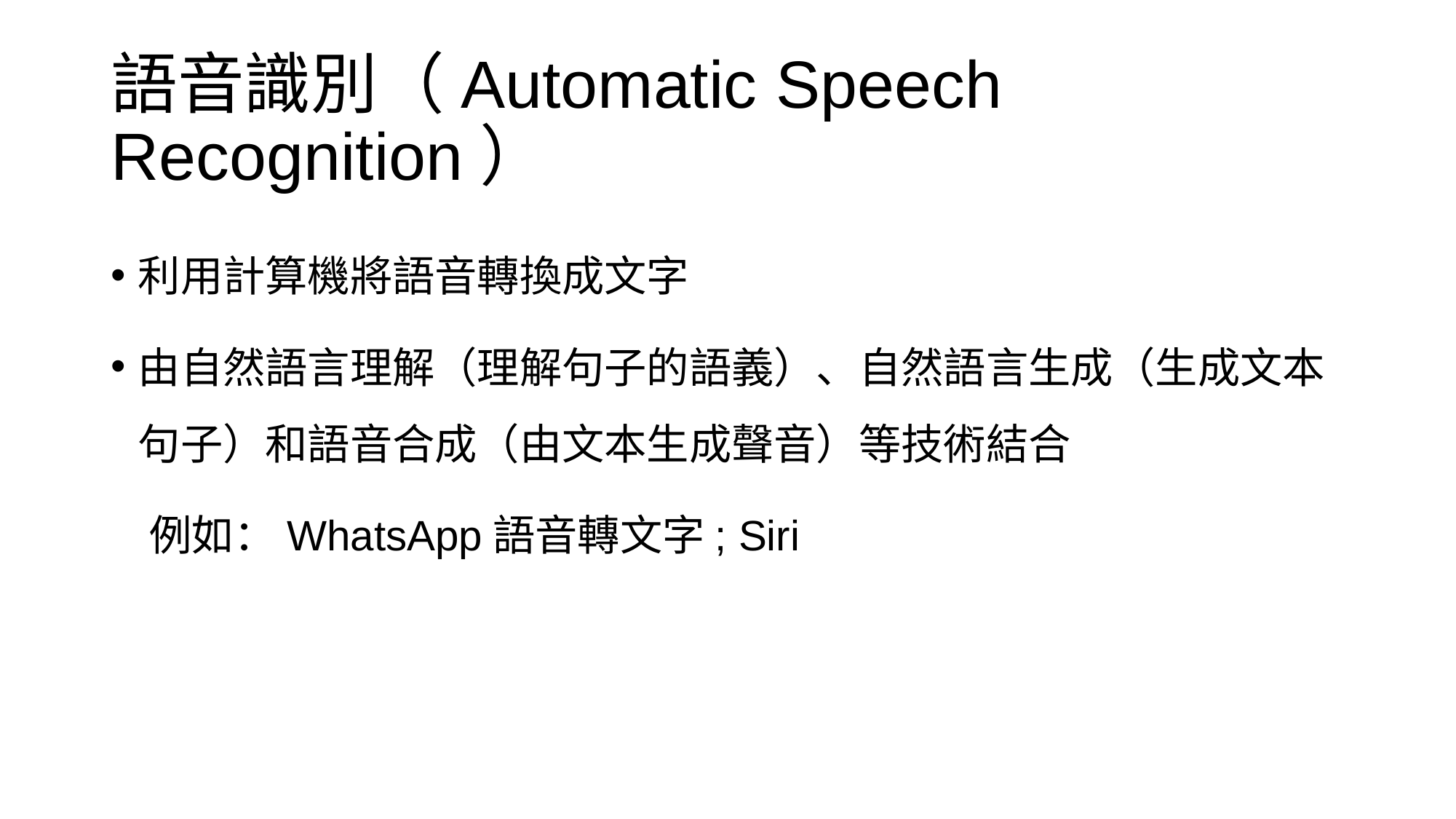

# 語音識別（Automatic Speech Recognition）
利用計算機將語音轉換成文字
由自然語言理解（理解句子的語義）、自然語言生成（生成文本句子）和語音合成（由文本生成聲音）等技術結合
   例如：WhatsApp語音轉文字; Siri